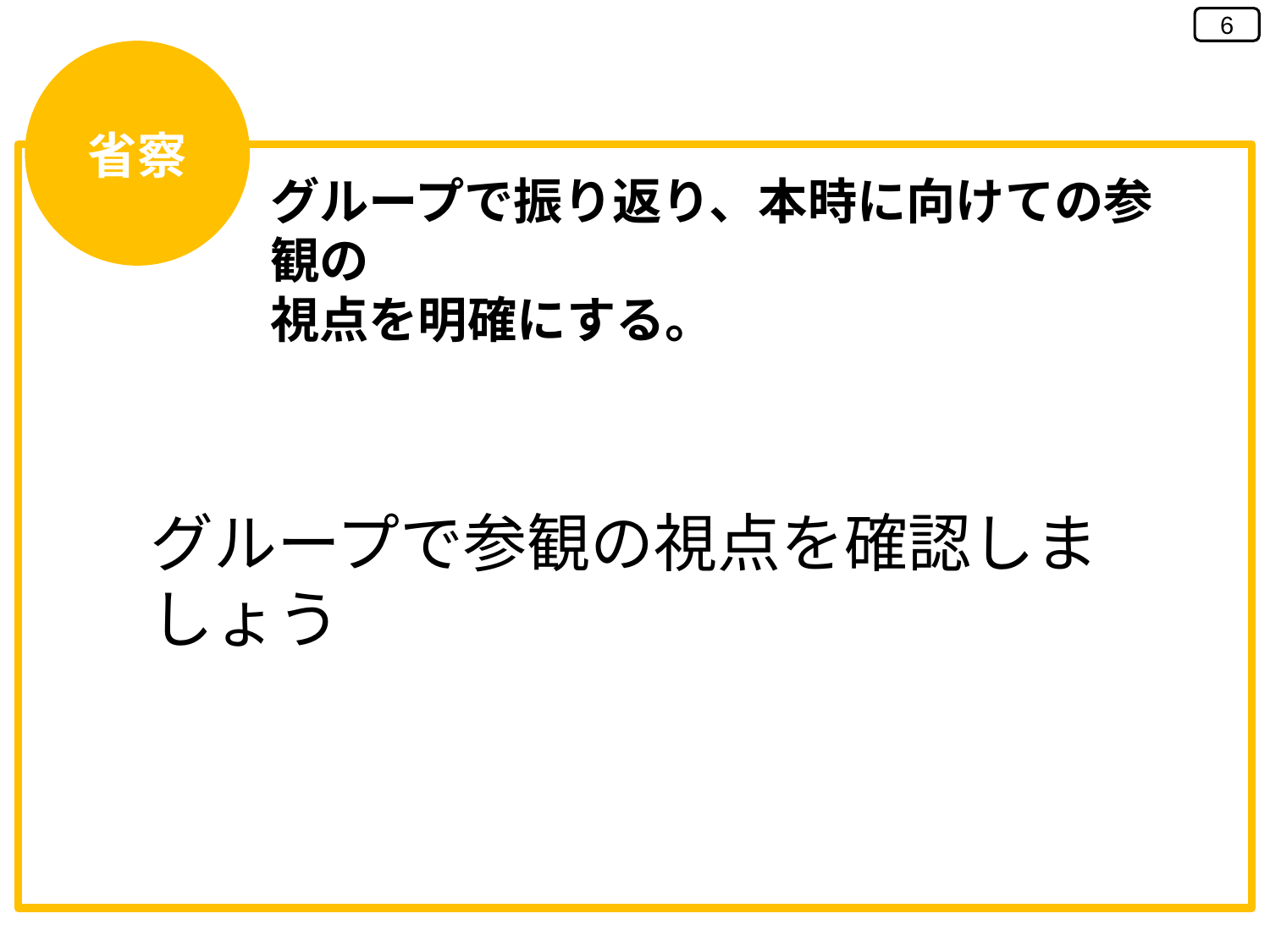

6

省察

グループで振り返り、本時に向けての参観の
視点を明確にする。
グループで参観の視点を確認しましょう